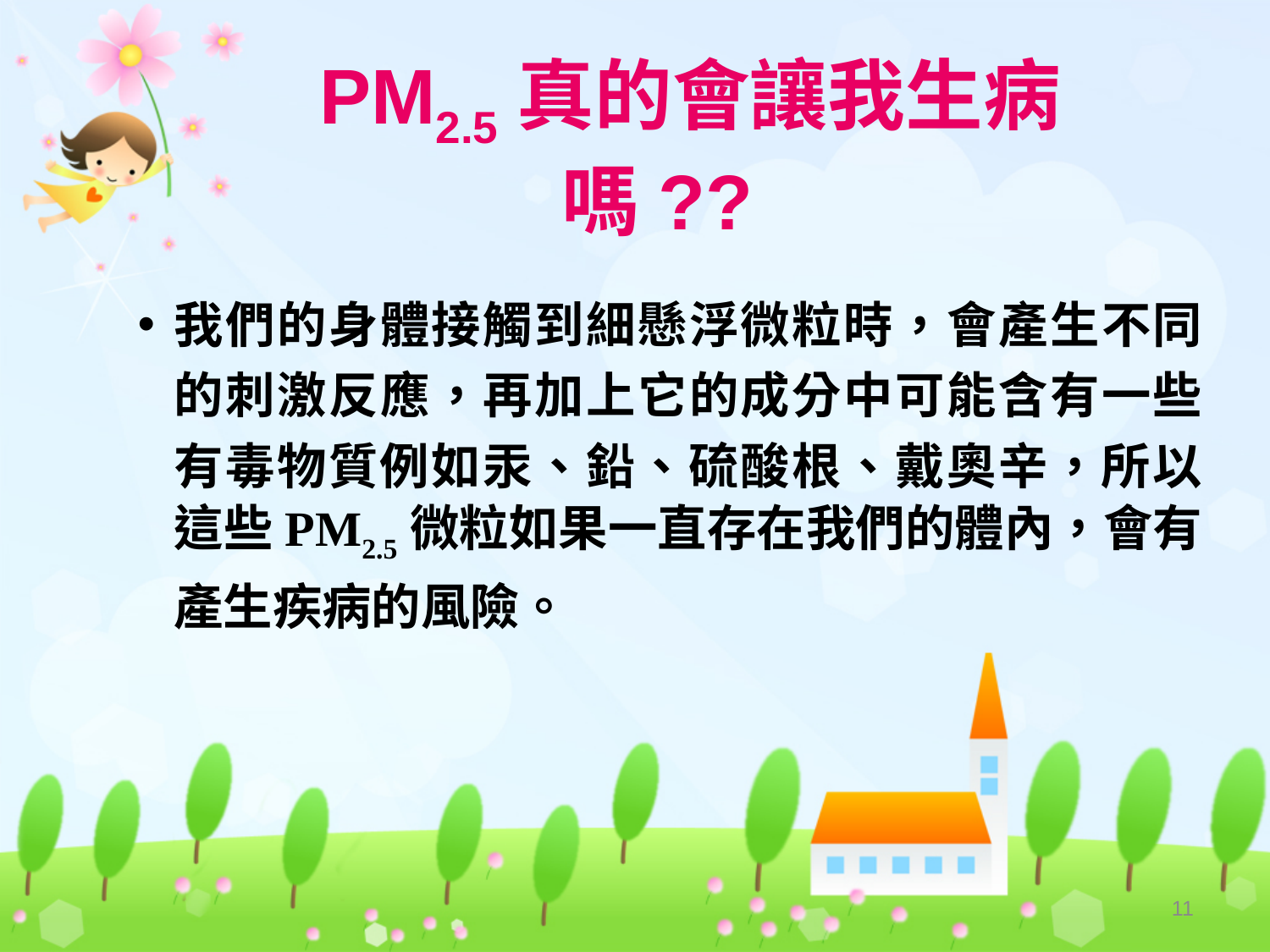

# PM2.5真的會讓我生病嗎??
我們的身體接觸到細懸浮微粒時，會產生不同的刺激反應，再加上它的成分中可能含有一些有毒物質例如汞、鉛、硫酸根、戴奧辛，所以這些PM2.5微粒如果一直存在我們的體內，會有產生疾病的風險。
11